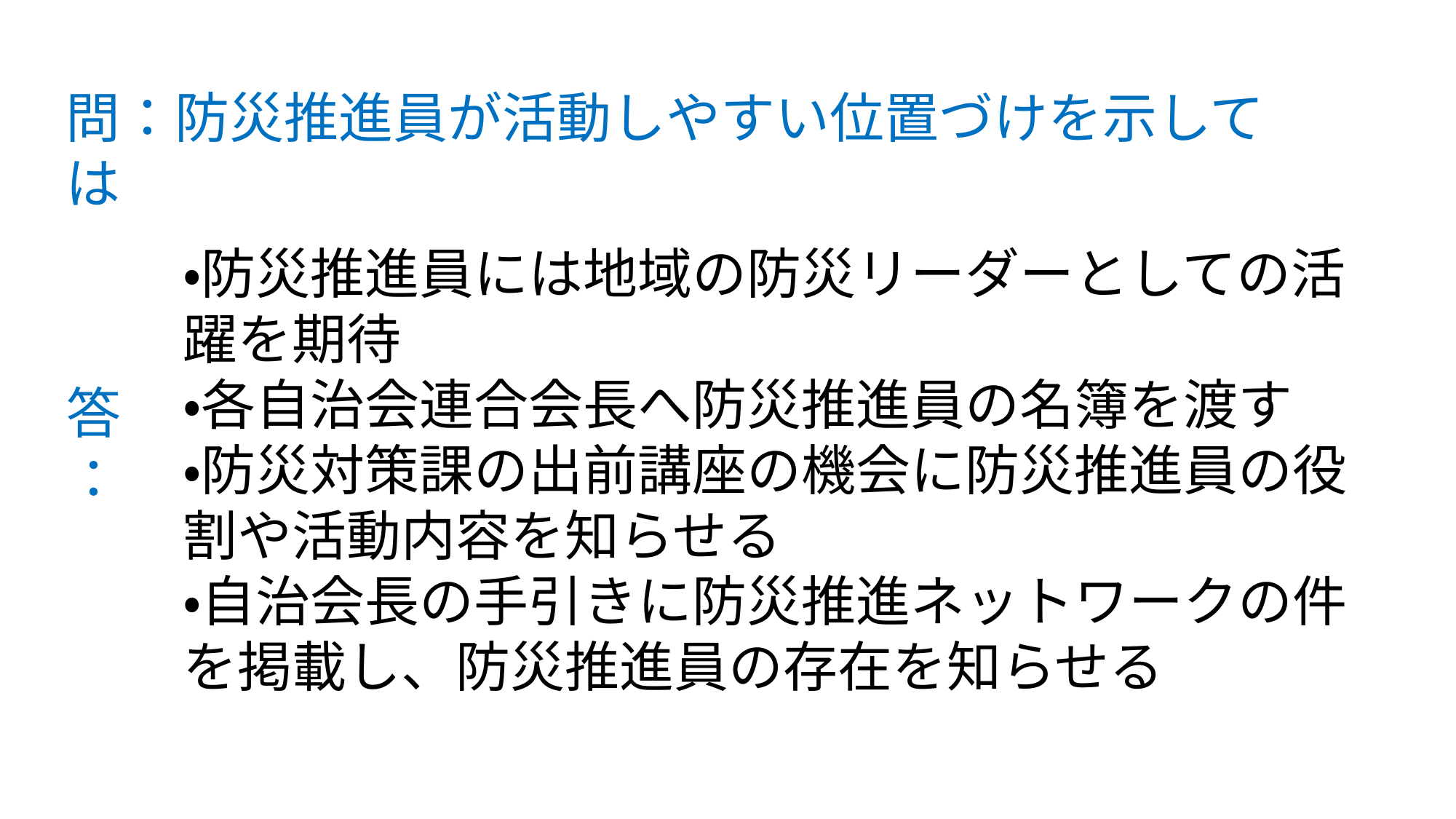

問：防災推進員が活動しやすい位置づけを示しては
・防災推進員には地域の防災リーダーとしての活躍を期待
・各自治会連合会長へ防災推進員の名簿を渡す
・防災対策課の出前講座の機会に防災推進員の役割や活動内容を知らせる
・自治会長の手引きに防災推進ネットワークの件を掲載し、防災推進員の存在を知らせる
答：